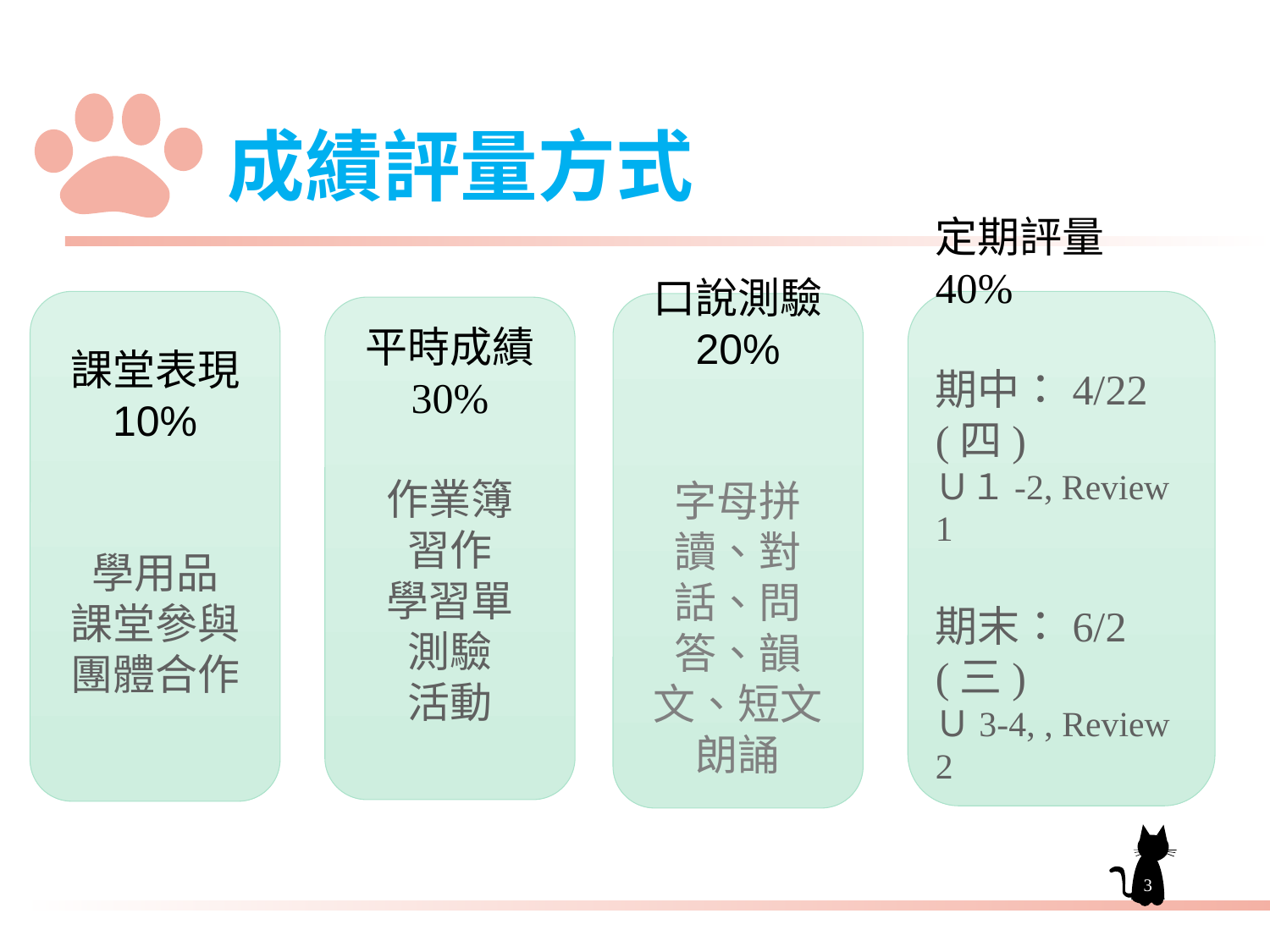

# 成績評量方式
課堂表現 10%

學用品
課堂參與團體合作

定期評量 40%

期中：4/22 (四)
Ｕ１-2, Review 1

期末：6/2 (三)
Ｕ3-4, , Review 2

口說測驗 20%

字母拼讀、對話、問答、韻文、短文朗誦

平時成績 30%

作業簿
習作
學習單
測驗
活動

3